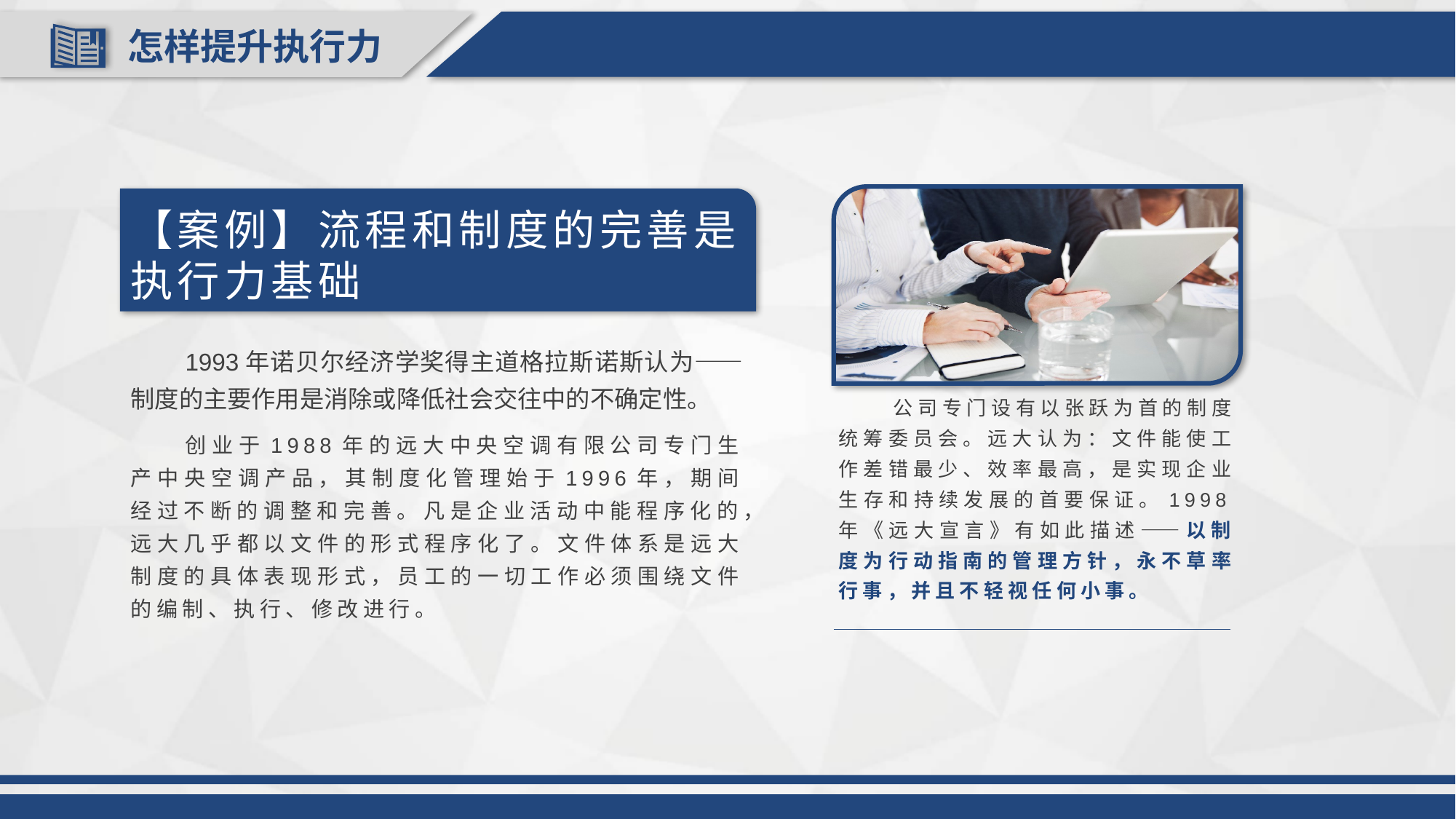

怎样提升执行力

【案例】流程和制度的完善是执行力基础
1993年诺贝尔经济学奖得主道格拉斯诺斯认为——制度的主要作用是消除或降低社会交往中的不确定性。
公司专门设有以张跃为首的制度统筹委员会。远大认为：文件能使工作差错最少、效率最高，是实现企业生存和持续发展的首要保证。1998年《远大宣言》有如此描述——以制度为行动指南的管理方针，永不草率行事，并且不轻视任何小事。
创业于1988年的远大中央空调有限公司专门生产中央空调产品，其制度化管理始于1996年，期间经过不断的调整和完善。凡是企业活动中能程序化的，远大几乎都以文件的形式程序化了。文件体系是远大制度的具体表现形式，员工的一切工作必须围绕文件的编制、执行、修改进行。